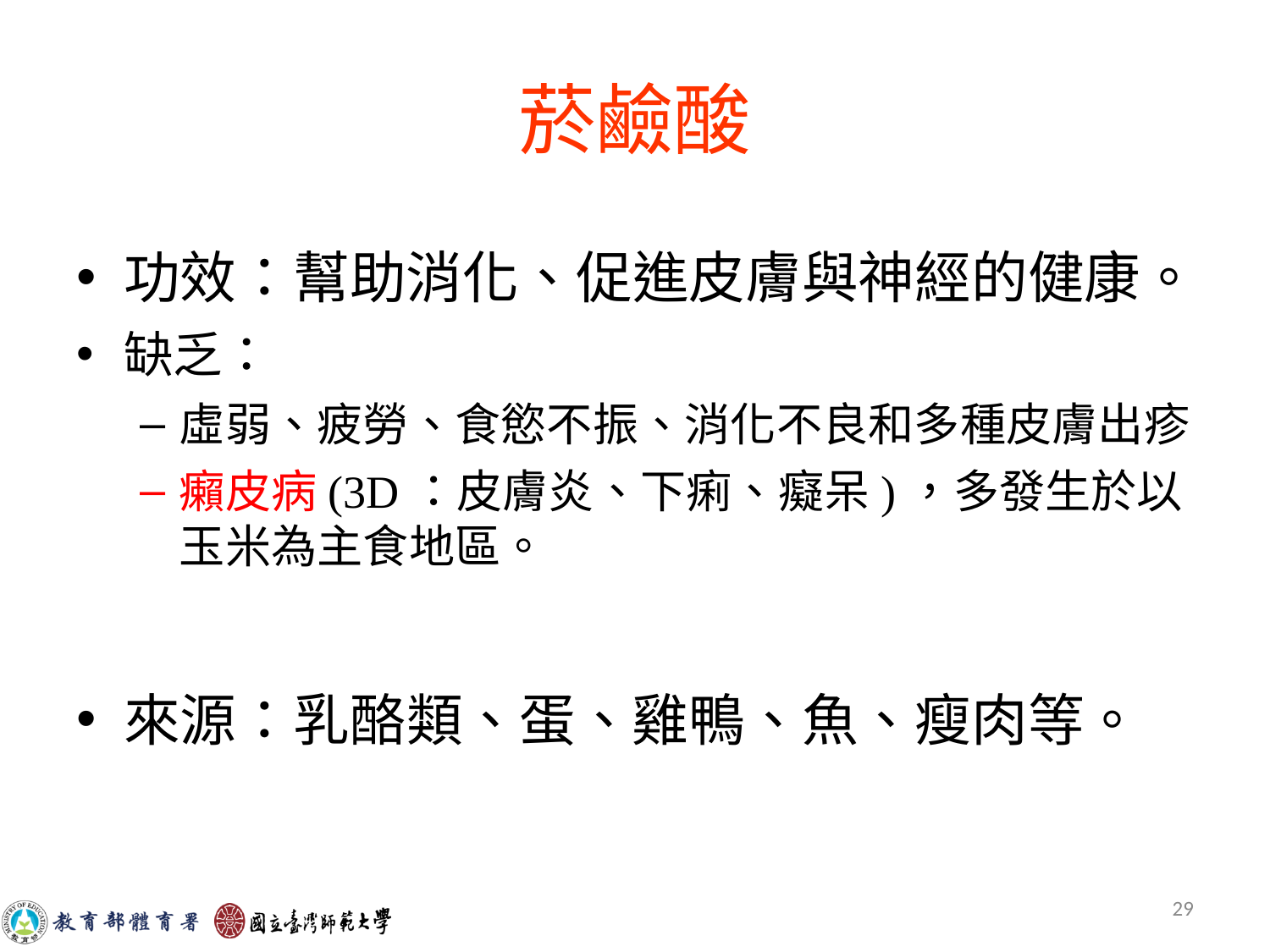

# 菸鹼酸
功效：幫助消化、促進皮膚與神經的健康。
缺乏：
虛弱、疲勞、食慾不振、消化不良和多種皮膚出疹
癩皮病(3D：皮膚炎、下痢、癡呆)，多發生於以玉米為主食地區。

來源：乳酪類、蛋、雞鴨、魚、瘦肉等。
29